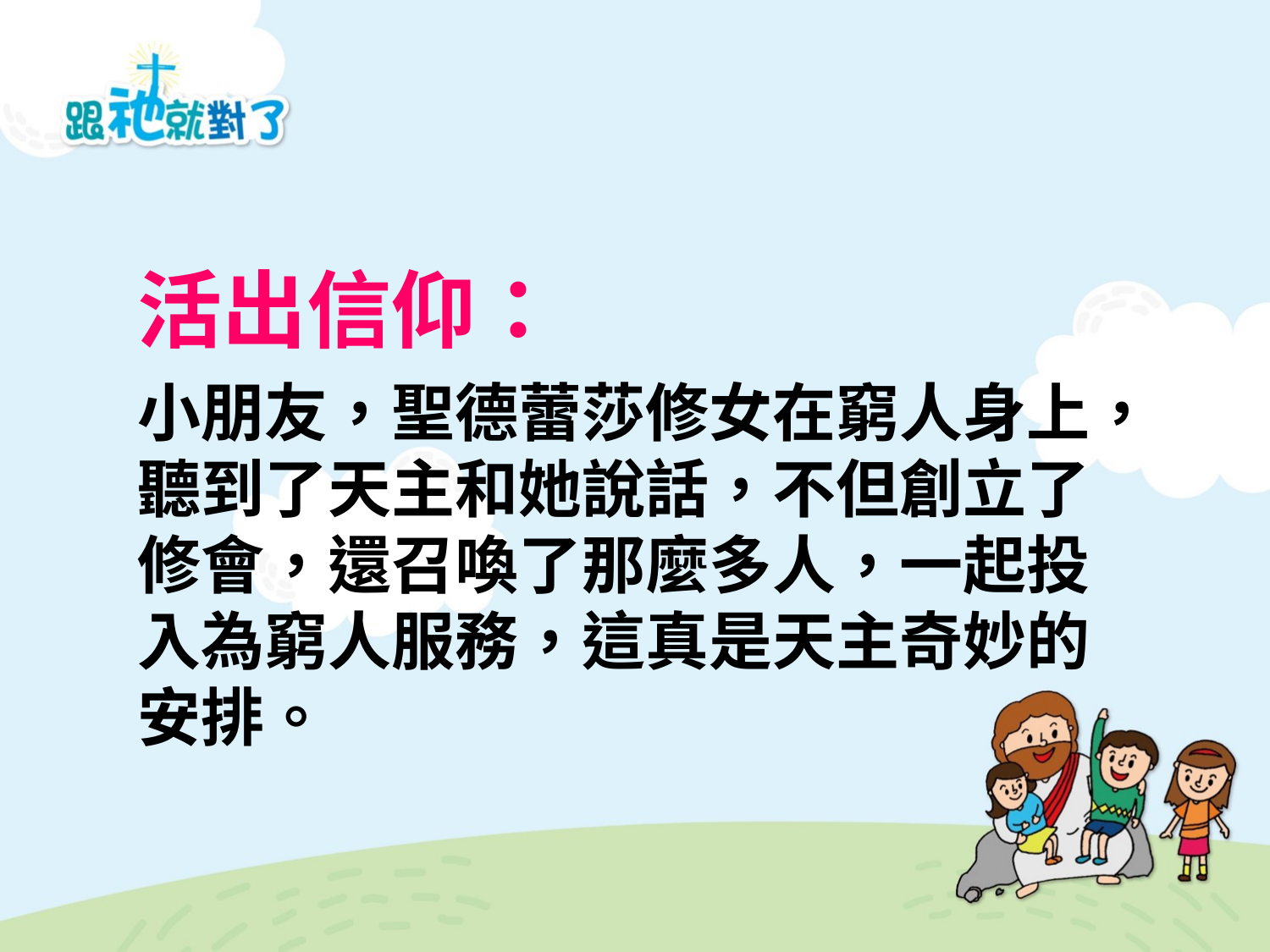

活出信仰：
小朋友，聖德蕾莎修女在窮人身上，聽到了天主和她說話，不但創立了修會，還召喚了那麼多人，一起投入為窮人服務，這真是天主奇妙的安排。